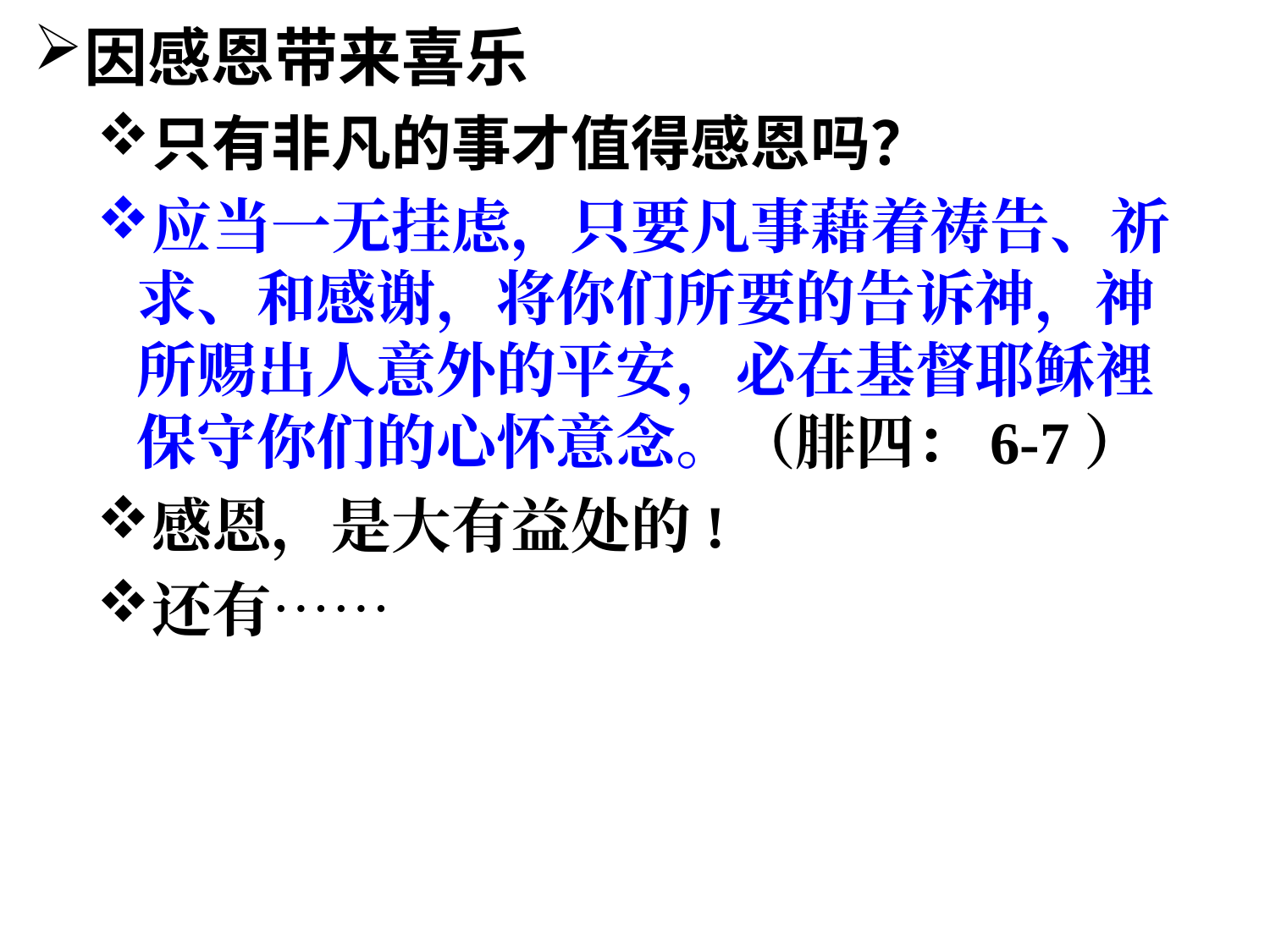

因感恩带来喜乐
只有非凡的事才值得感恩吗？
应当一无挂虑，只要凡事藉着祷告、祈求、和感谢，将你们所要的告诉神，神所赐出人意外的平安，必在基督耶稣裡保守你们的心怀意念。（腓四：6-7）
感恩，是大有益处的!
还有……